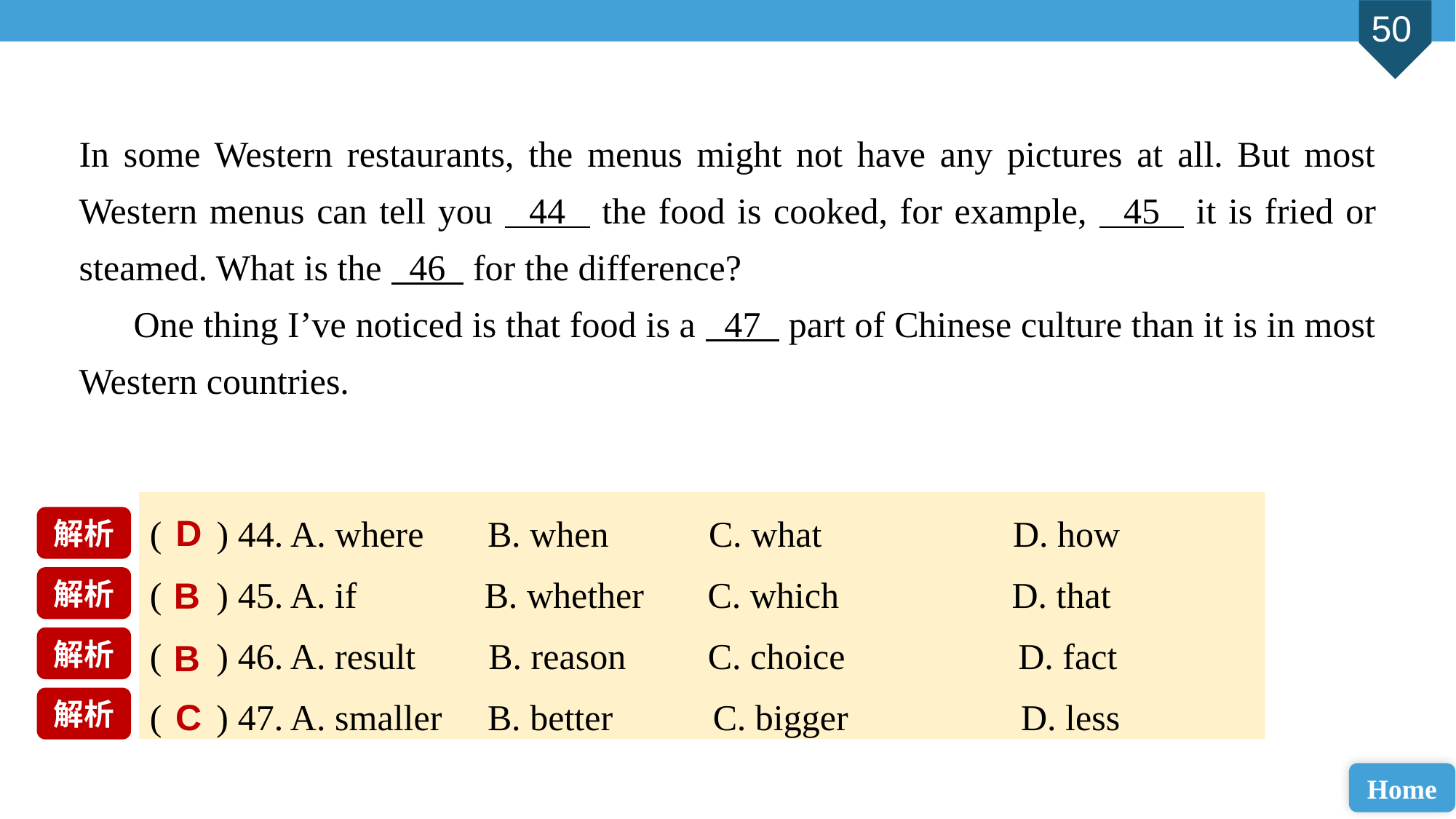

In some Western restaurants, the menus might not have any pictures at all. But most Western menus can tell you   44   the food is cooked, for example,   45   it is fried or steamed. What is the   46   for the difference?
One thing I’ve noticed is that food is a   47   part of Chinese culture than it is in most Western countries.
(      ) 44. A. where       B. when           C. what                     D. how
(      ) 45. A. if              B. whether       C. which                   D. that
(      ) 46. A. result        B. reason         C. choice                   D. fact
(      ) 47. A. smaller     B. better           C. bigger                   D. less
D
解析
解析
B
解析
B
解析
C